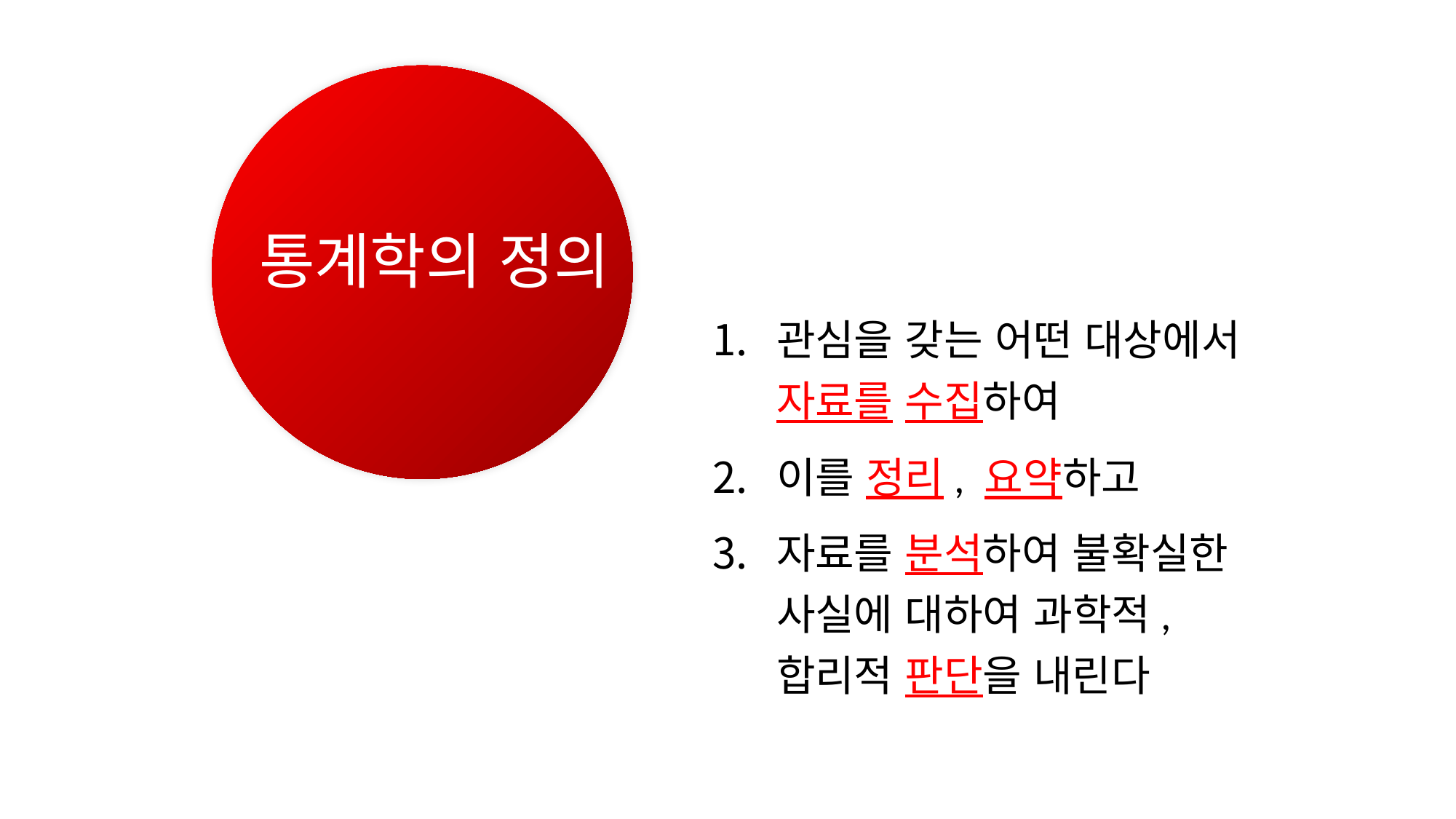

# 통계학의 정의
관심을 갖는 어떤 대상에서 자료를 수집하여
이를 정리, 요약하고
자료를 분석하여 불확실한 사실에 대하여 과학적, 합리적 판단을 내린다